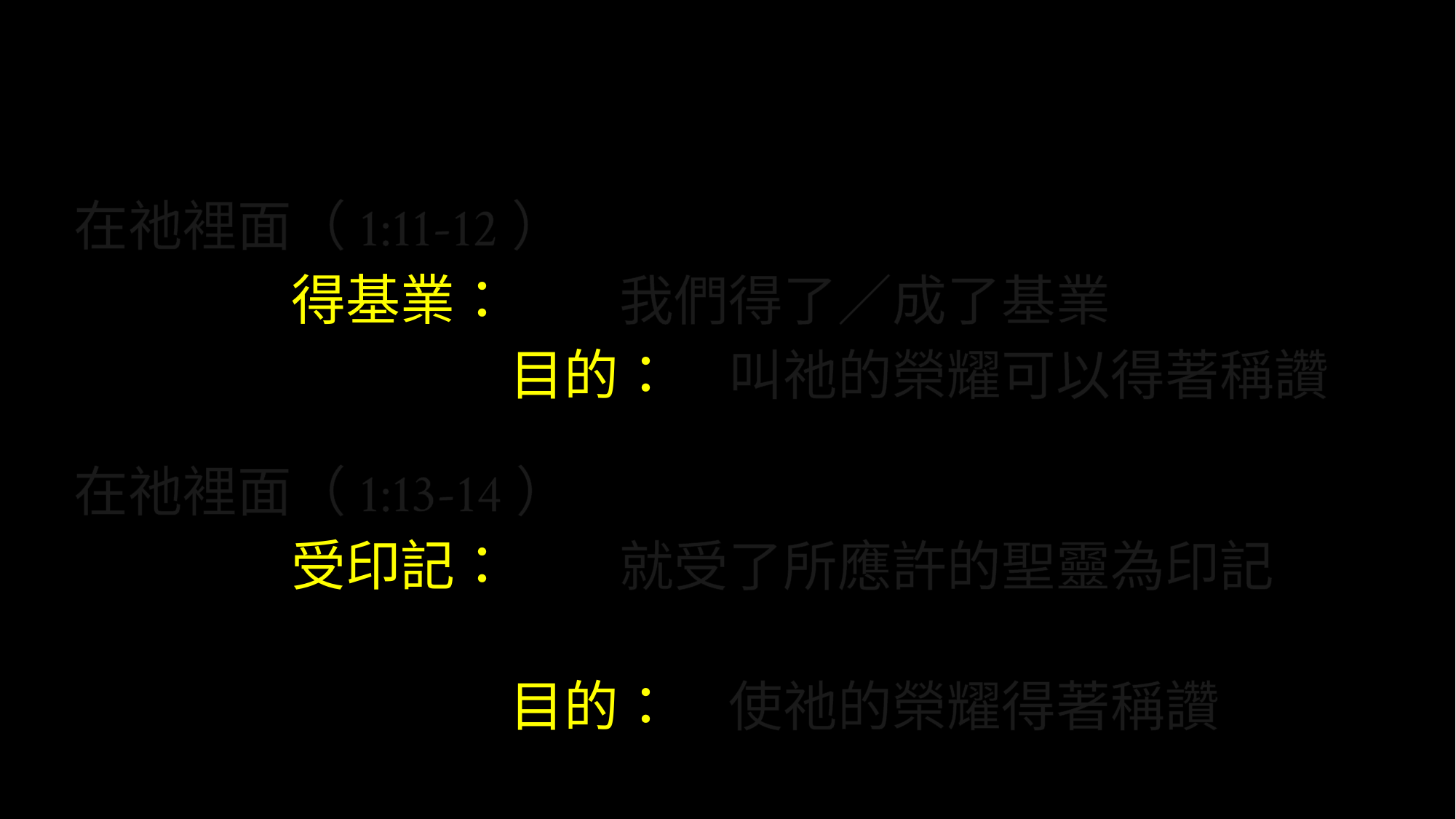

在祂裡面（1:11-12）
		得基業：	我們得了／成了基業
				目的：	叫祂的榮耀可以得著稱讚

在祂裡面（1:13-14）
		受印記：	就受了所應許的聖靈為印記
				目的：	使祂的榮耀得著稱讚